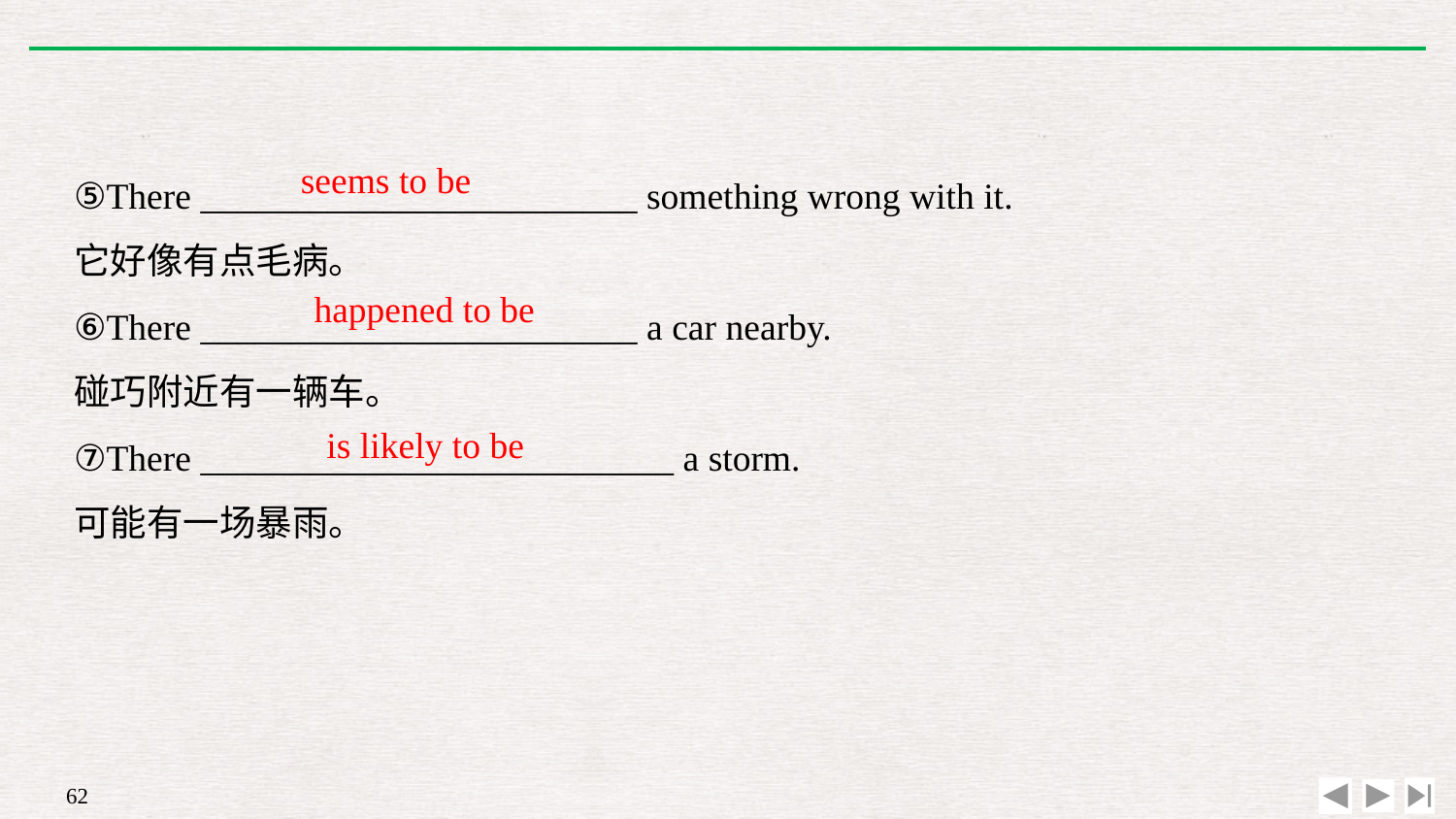

⑤There ________________________ something wrong with it.
它好像有点毛病。
⑥There ________________________ a car nearby.
碰巧附近有一辆车。
⑦There __________________________ a storm.
可能有一场暴雨。
seems to be
happened to be
is likely to be